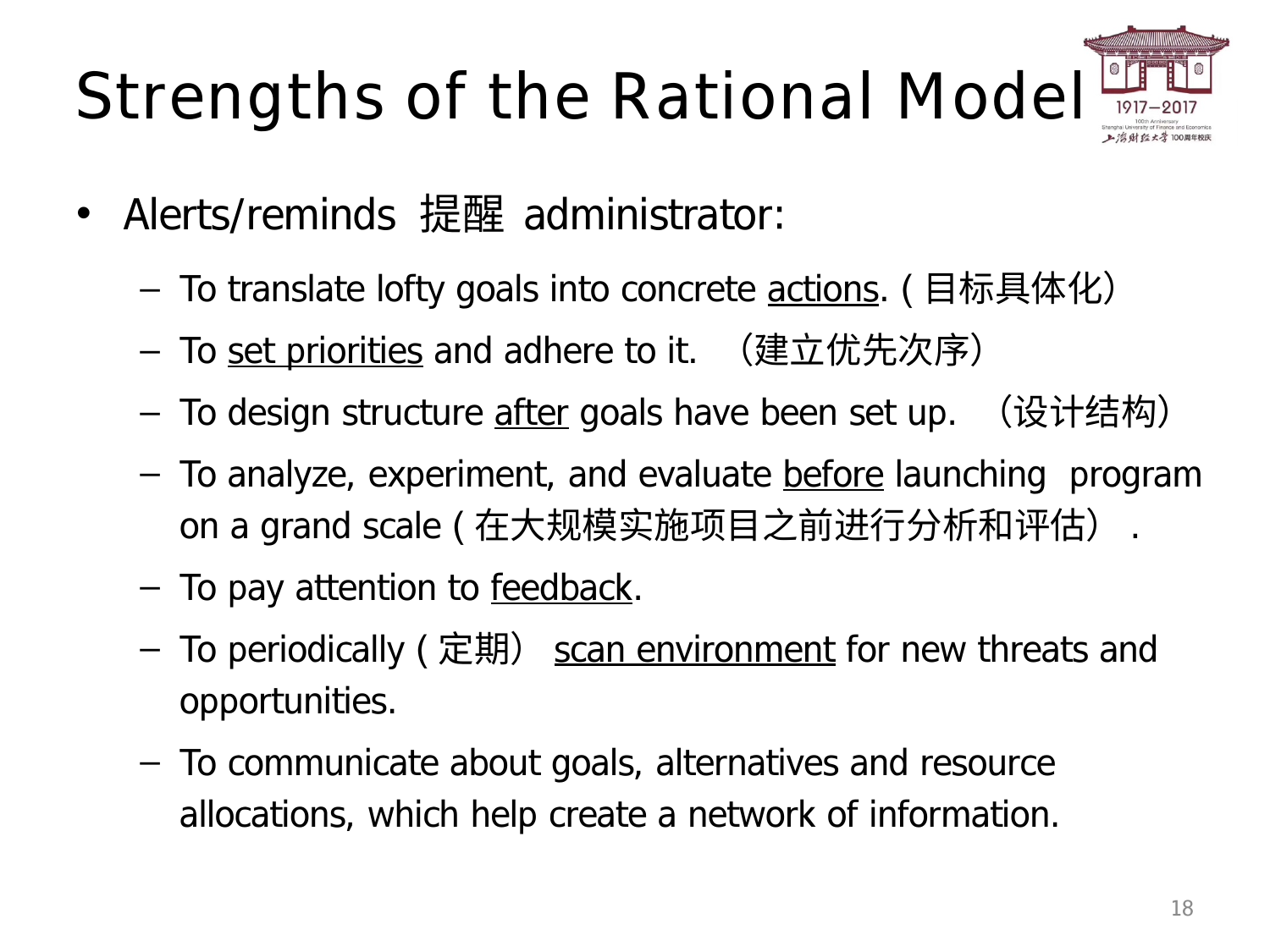

# Strengths of the Rational Model
Alerts/reminds 提醒 administrator:
To translate lofty goals into concrete actions. (目标具体化）
To set priorities and adhere to it. （建立优先次序）
To design structure after goals have been set up. （设计结构）
To analyze, experiment, and evaluate before launching  program on a grand scale (在大规模实施项目之前进行分析和评估）.
To pay attention to feedback.
To periodically (定期）scan environment for new threats and opportunities.
To communicate about goals, alternatives and resource allocations, which help create a network of information.
18